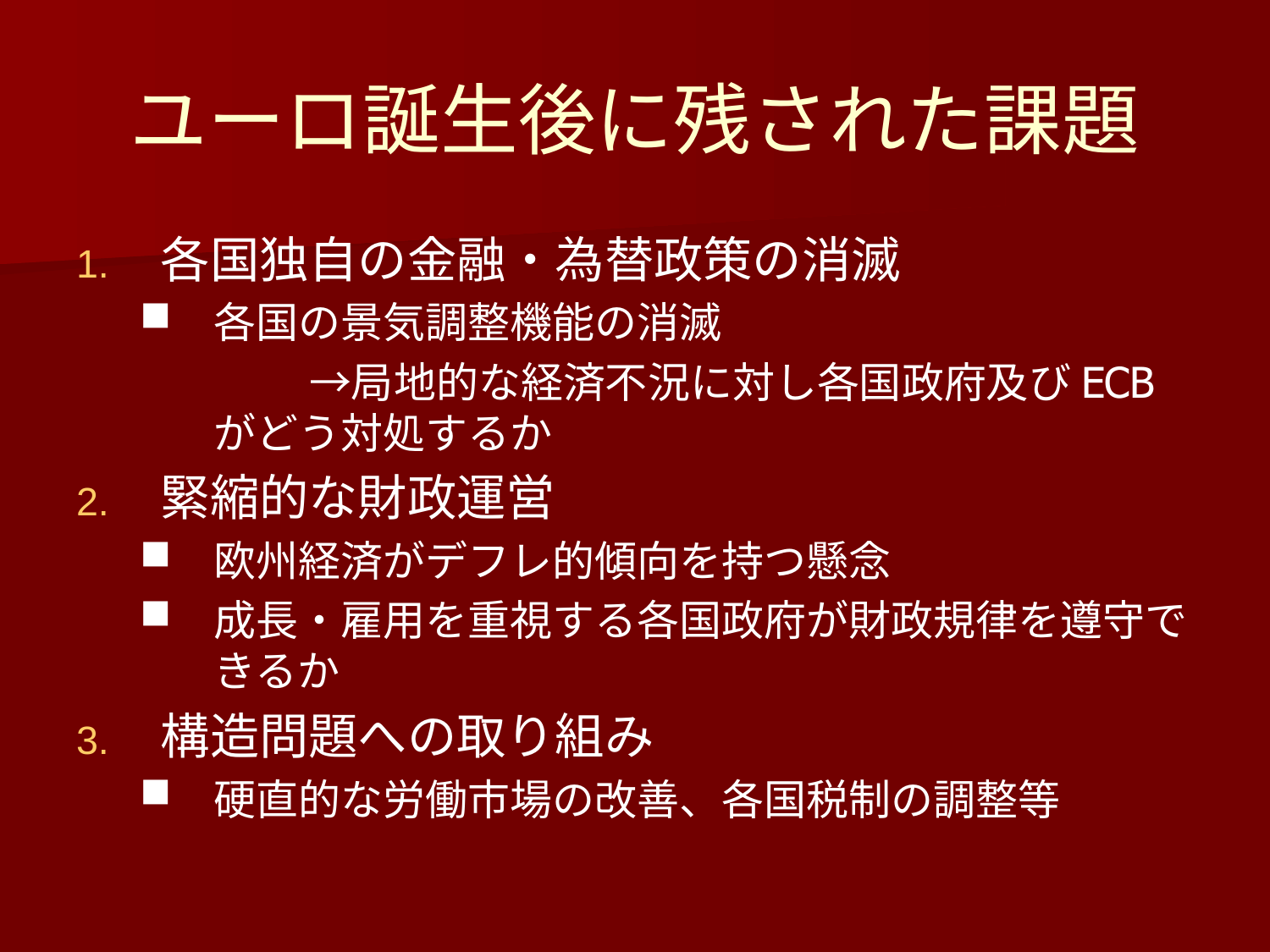

# ユーロ誕生後に残された課題
各国独自の金融・為替政策の消滅
各国の景気調整機能の消滅
　　　　→局地的な経済不況に対し各国政府及びECBがどう対処するか
緊縮的な財政運営
欧州経済がデフレ的傾向を持つ懸念
成長・雇用を重視する各国政府が財政規律を遵守できるか
構造問題への取り組み
硬直的な労働市場の改善、各国税制の調整等